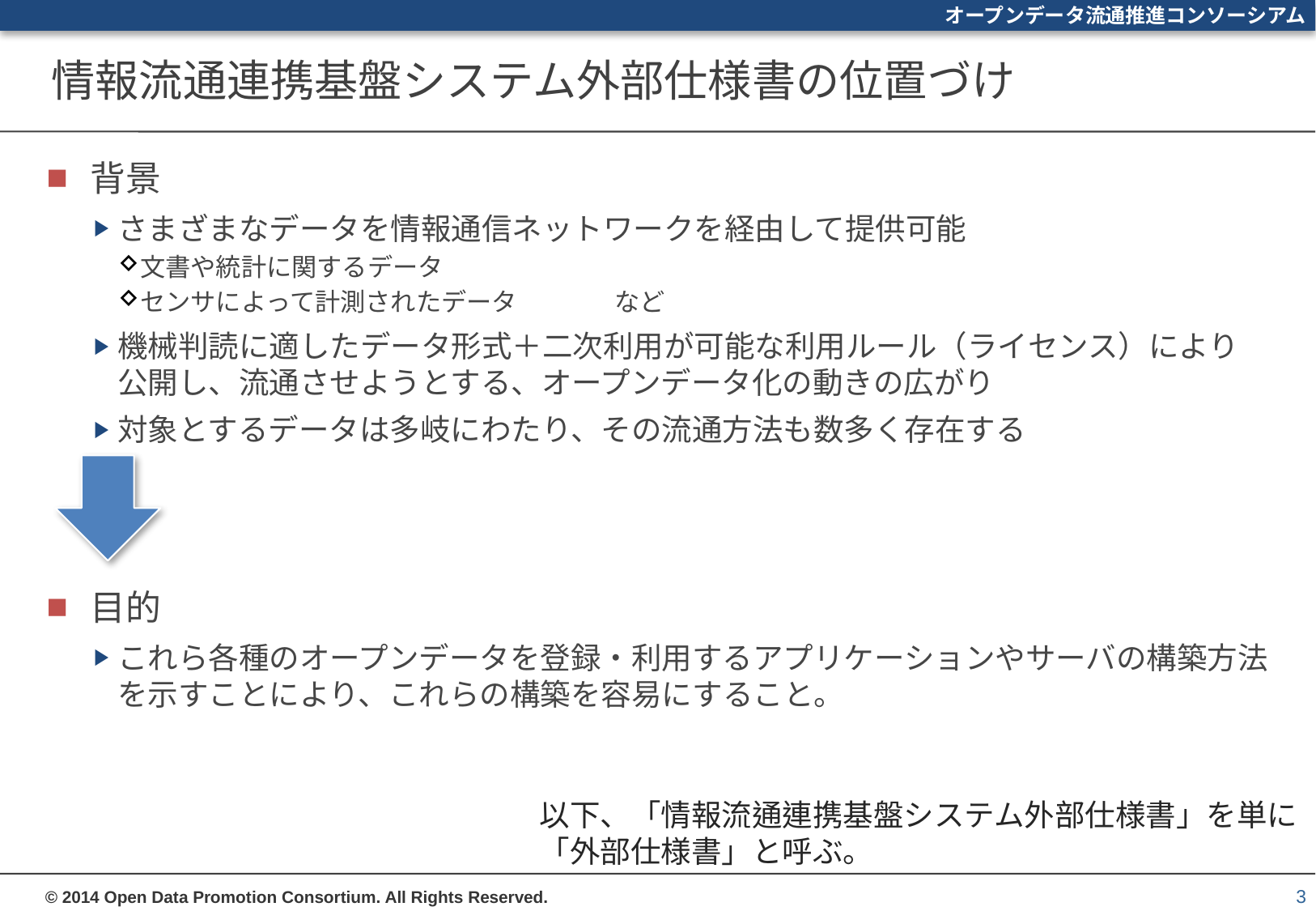

# 情報流通連携基盤システム外部仕様書の位置づけ
背景
さまざまなデータを情報通信ネットワークを経由して提供可能
文書や統計に関するデータ
センサによって計測されたデータ	など
機械判読に適したデータ形式＋二次利用が可能な利用ルール（ライセンス）により
公開し、流通させようとする、オープンデータ化の動きの広がり
対象とするデータは多岐にわたり、その流通方法も数多く存在する

目的
これら各種のオープンデータを登録・利用するアプリケーションやサーバの構築方法を示すことにより、これらの構築を容易にすること。

以下、「情報流通連携基盤システム外部仕様書」を単に
「外部仕様書」と呼ぶ。
3